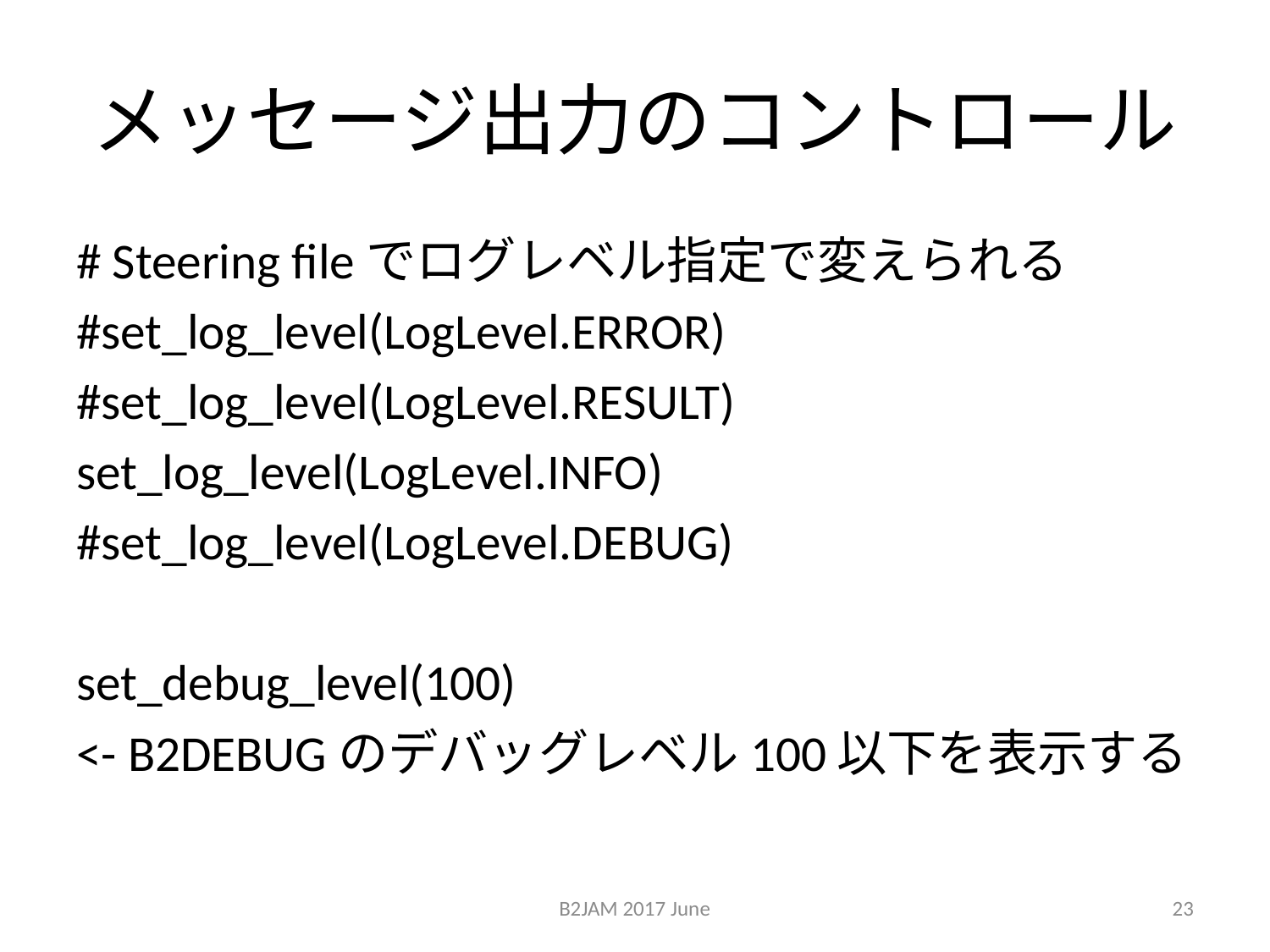

# メッセージ出力のコントロール
# Steering fileでログレベル指定で変えられる
#set_log_level(LogLevel.ERROR)
#set_log_level(LogLevel.RESULT)
set_log_level(LogLevel.INFO)
#set_log_level(LogLevel.DEBUG)

set_debug_level(100)
<- B2DEBUGのデバッグレベル100以下を表示する

B2JAM 2017 June
23